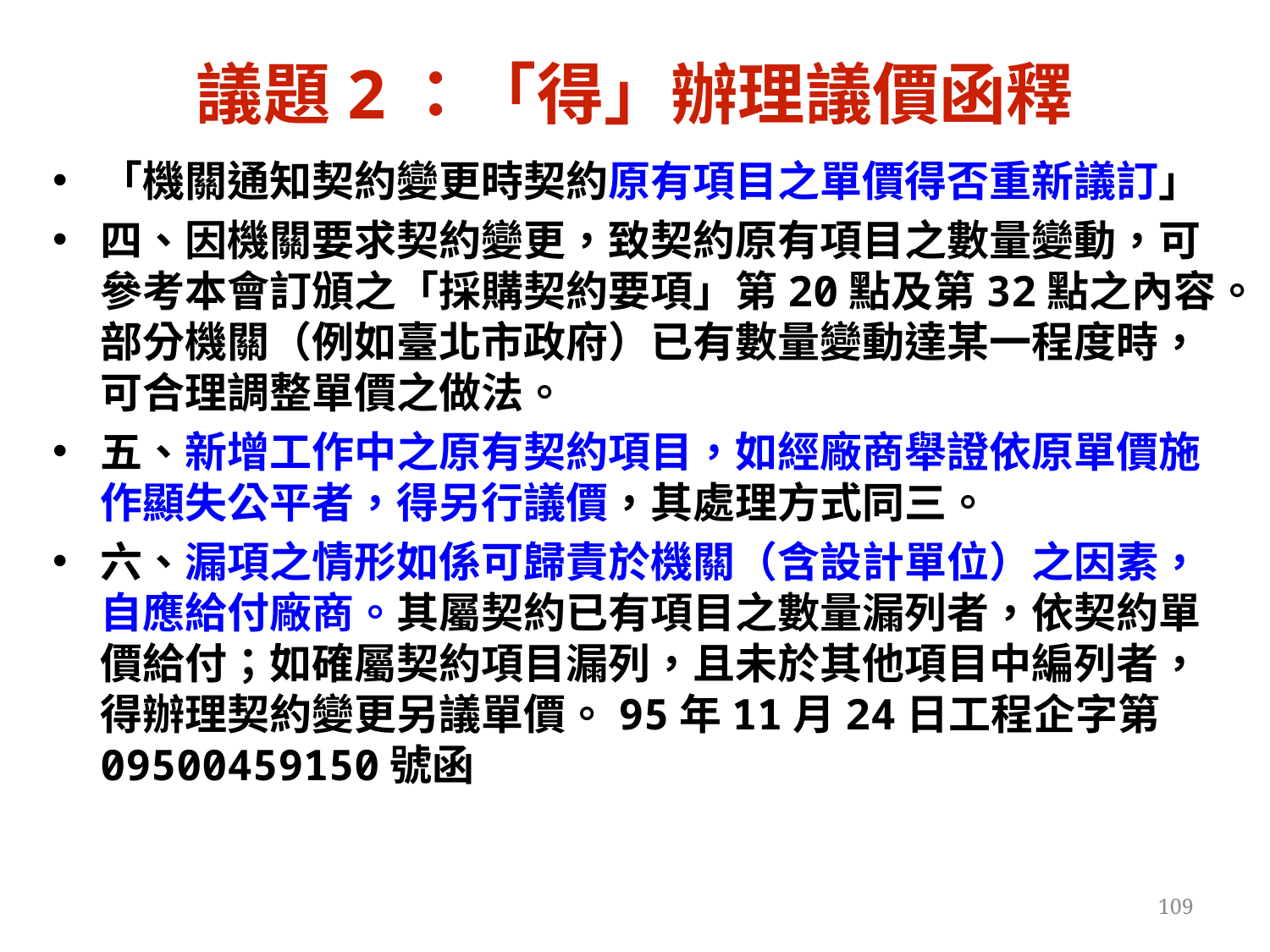

議題2：「得」辦理議價函釋
「機關通知契約變更時契約原有項目之單價得否重新議訂」
四、因機關要求契約變更，致契約原有項目之數量變動，可參考本會訂頒之「採購契約要項」第20點及第32點之內容。部分機關（例如臺北市政府）已有數量變動達某一程度時，可合理調整單價之做法。
五、新增工作中之原有契約項目，如經廠商舉證依原單價施作顯失公平者，得另行議價，其處理方式同三。
六、漏項之情形如係可歸責於機關（含設計單位）之因素，自應給付廠商。其屬契約已有項目之數量漏列者，依契約單價給付；如確屬契約項目漏列，且未於其他項目中編列者，得辦理契約變更另議單價。95年11月24日工程企字第09500459150號函

109